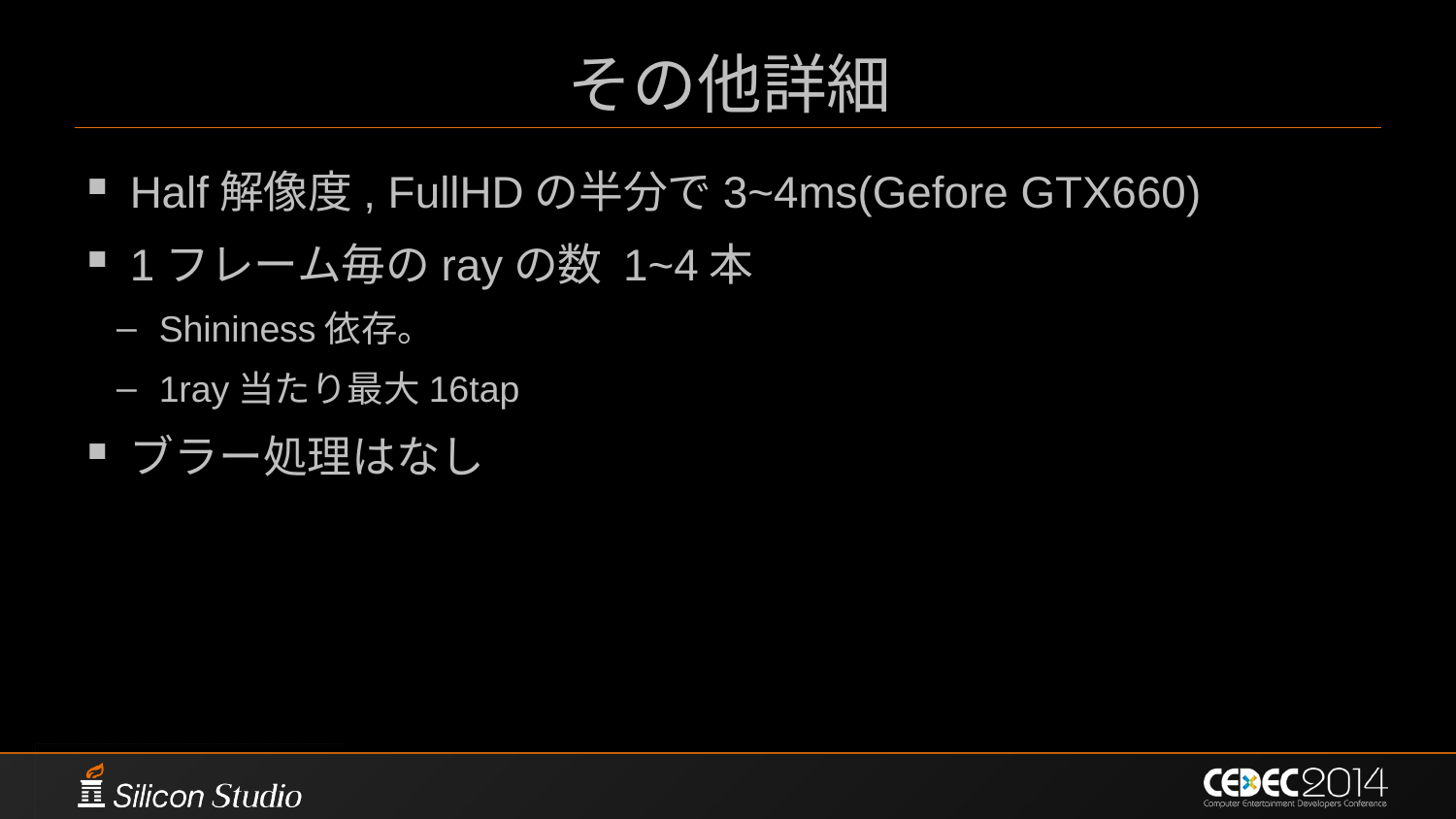

# その他詳細
Half解像度, FullHDの半分で3~4ms(Gefore GTX660)
1フレーム毎のrayの数 1~4本
Shininess依存。
1ray当たり最大16tap
ブラー処理はなし